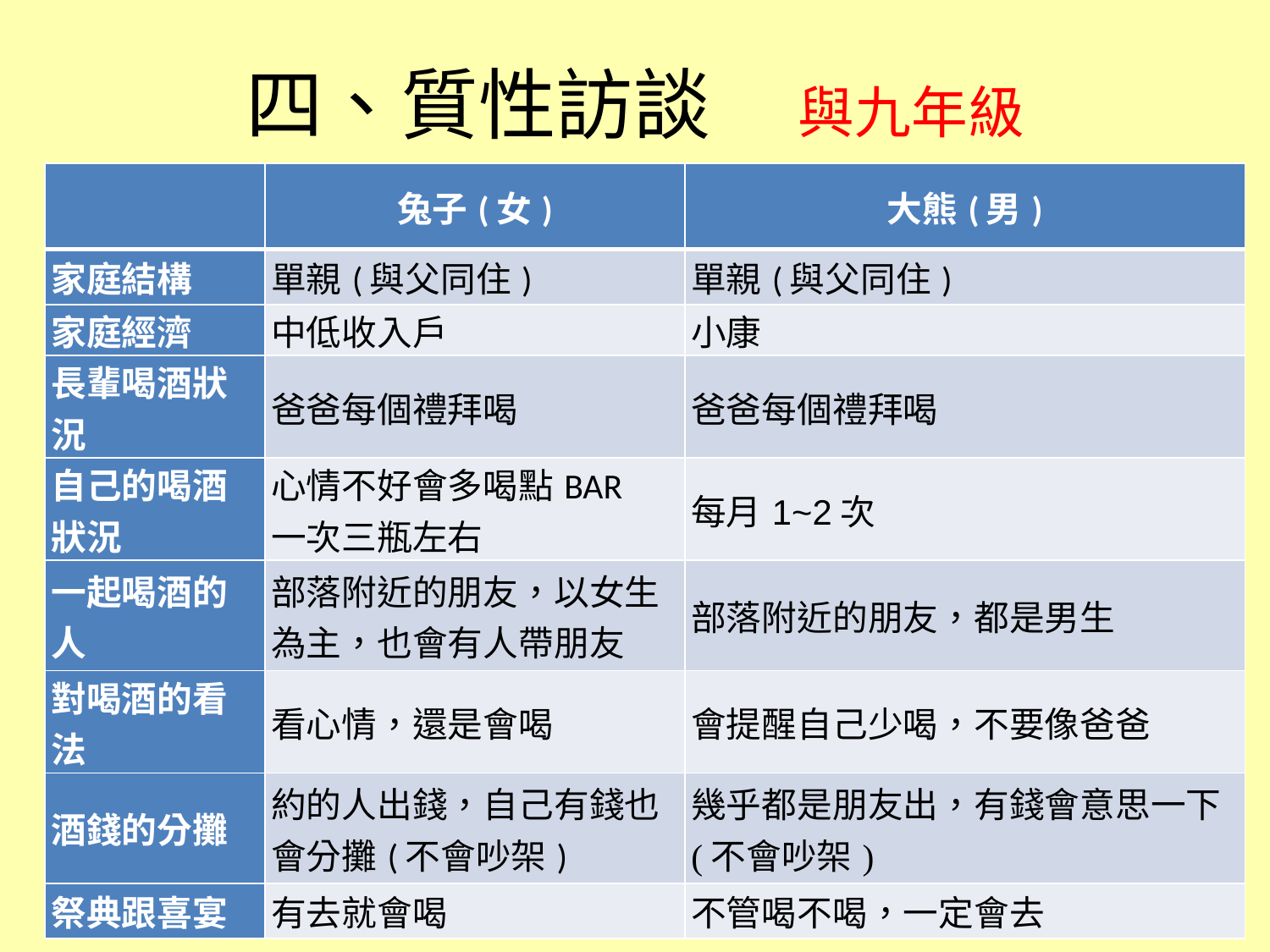

# 四、質性訪談     與九年級
|  | 兔子(女) | 大熊(男) |
| --- | --- | --- |
| 家庭結構 | 單親(與父同住) | 單親(與父同住) |
| 家庭經濟 | 中低收入戶 | 小康 |
| 長輩喝酒狀況 | 爸爸每個禮拜喝 | 爸爸每個禮拜喝 |
| 自己的喝酒狀況 | 心情不好會多喝點BAR 一次三瓶左右 | 每月1~2次 |
| 一起喝酒的人 | 部落附近的朋友，以女生為主，也會有人帶朋友 | 部落附近的朋友，都是男生 |
| 對喝酒的看法 | 看心情，還是會喝 | 會提醒自己少喝，不要像爸爸 |
| 酒錢的分攤 | 約的人出錢，自己有錢也會分攤(不會吵架) | 幾乎都是朋友出，有錢會意思一下 (不會吵架) |
| 祭典跟喜宴 | 有去就會喝 | 不管喝不喝，一定會去 |